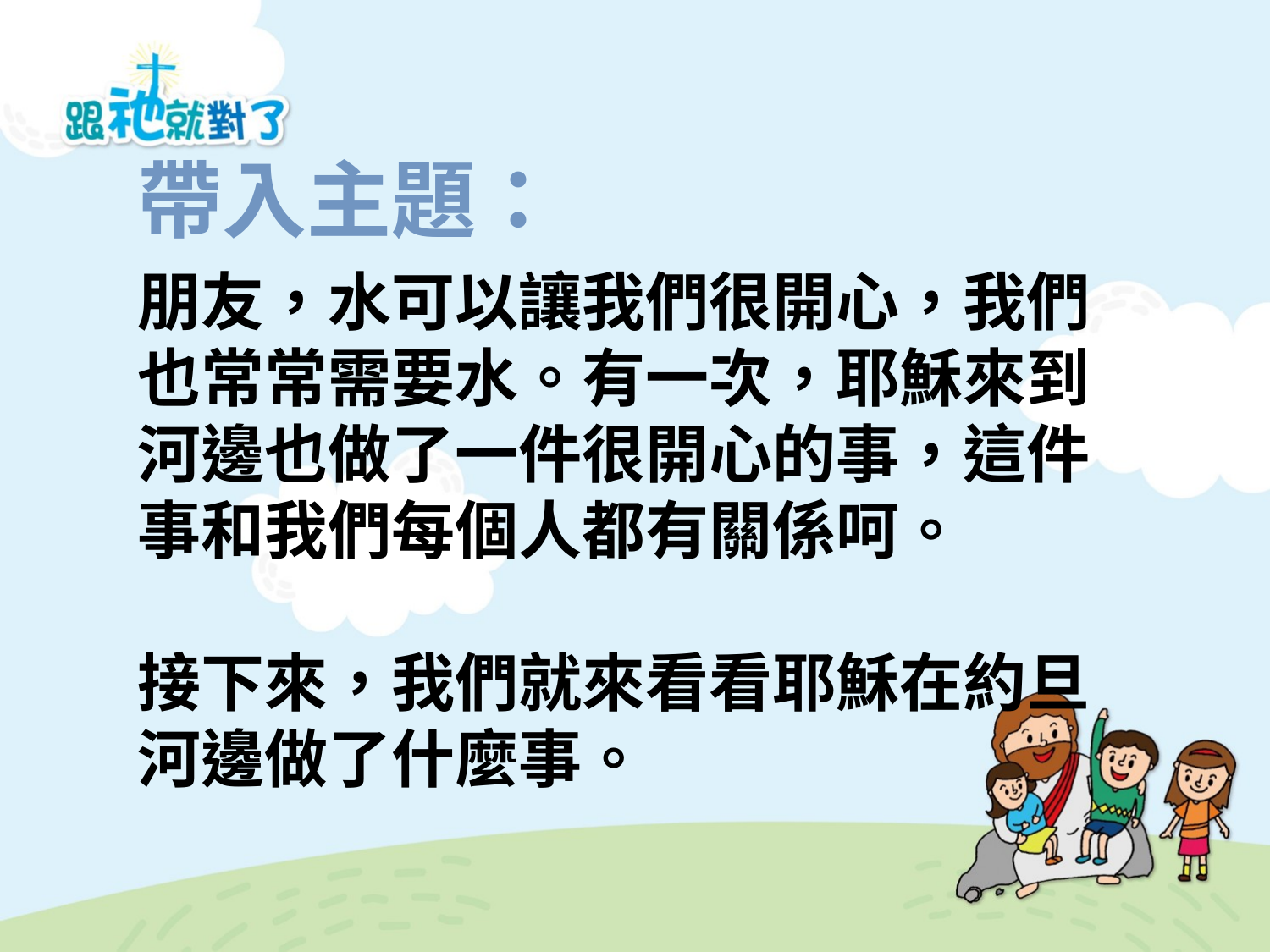

帶入主題：
朋友，水可以讓我們很開心，我們也常常需要水。有一次，耶穌來到河邊也做了一件很開心的事，這件事和我們每個人都有關係呵。

接下來，我們就來看看耶穌在約旦河邊做了什麼事。